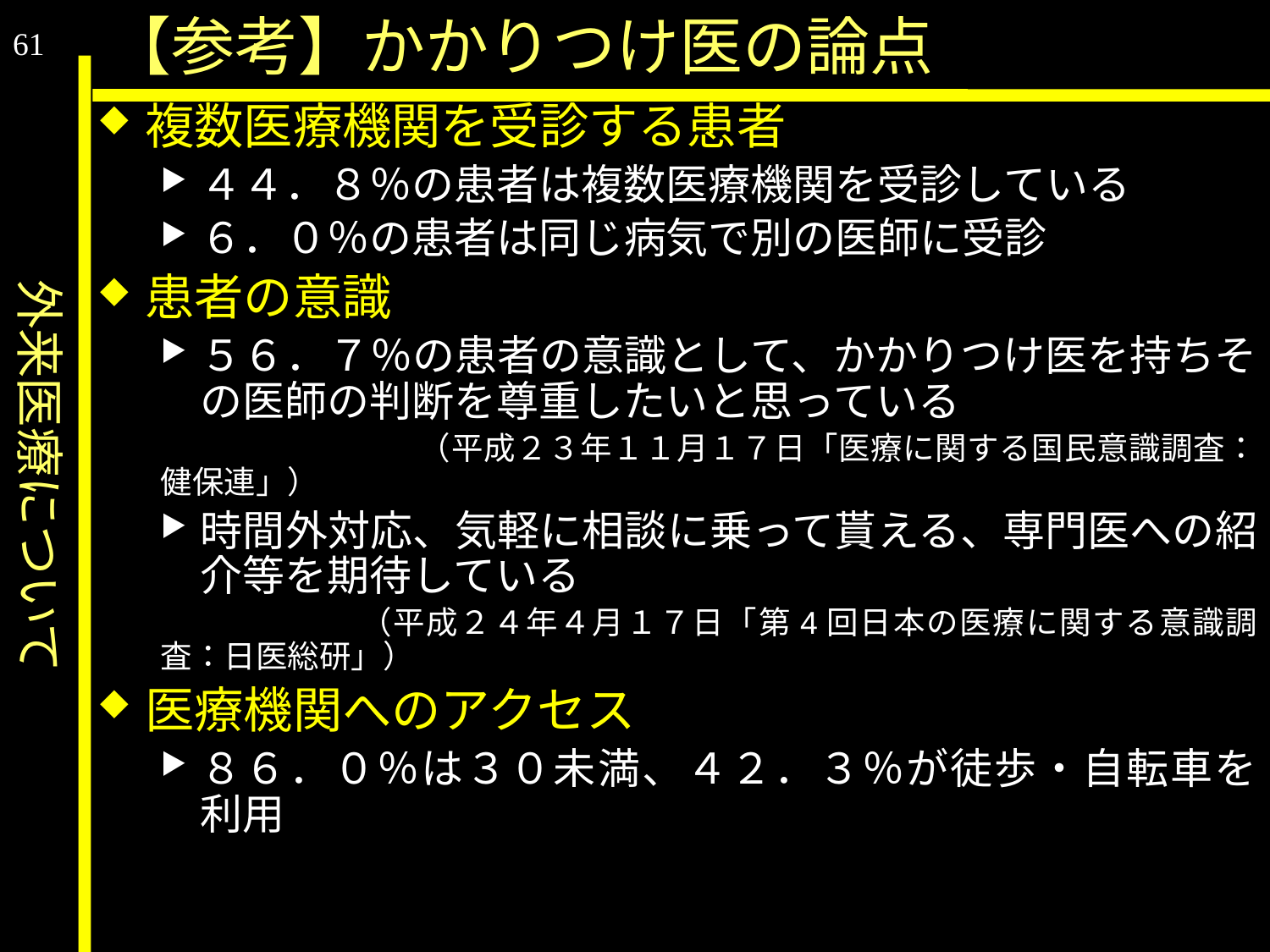

外来医療について
【参考】かかりつけ医の論点
61

複数医療機関を受診する患者
４４．８％の患者は複数医療機関を受診している
６．０％の患者は同じ病気で別の医師に受診
患者の意識
５６．７％の患者の意識として、かかりつけ医を持ちその医師の判断を尊重したいと思っている
　　　　　　　　（平成２３年１１月１７日「医療に関する国民意識調査：健保連」）
時間外対応、気軽に相談に乗って貰える、専門医への紹介等を期待している
　　　　　　（平成２４年４月１７日「第4回日本の医療に関する意識調査：日医総研」）
医療機関へのアクセス
８６．０％は３０未満、４２．３％が徒歩・自転車を利用